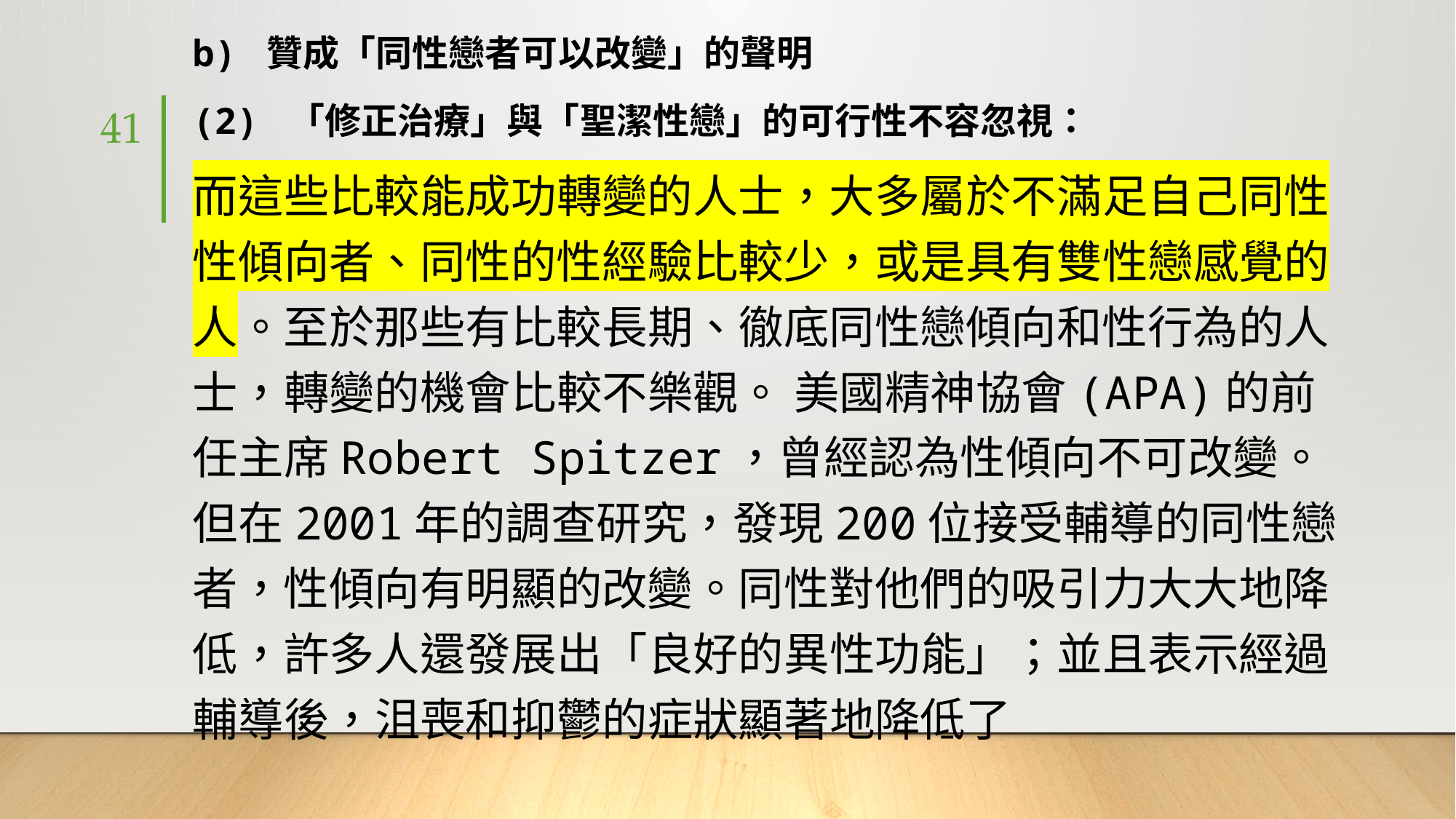

#
b) 贊成「同性戀者可以改變」的聲明
(2) 「修正治療」與「聖潔性戀」的可行性不容忽視：
而這些比較能成功轉變的人士，大多屬於不滿足自己同性性傾向者、同性的性經驗比較少，或是具有雙性戀感覺的人。至於那些有比較長期、徹底同性戀傾向和性行為的人士，轉變的機會比較不樂觀。 美國精神協會(APA)的前任主席Robert Spitzer，曾經認為性傾向不可改變。但在2001年的調查研究，發現200位接受輔導的同性戀者，性傾向有明顯的改變。同性對他們的吸引力大大地降低，許多人還發展出「良好的異性功能」；並且表示經過輔導後，沮喪和抑鬱的症狀顯著地降低了
41